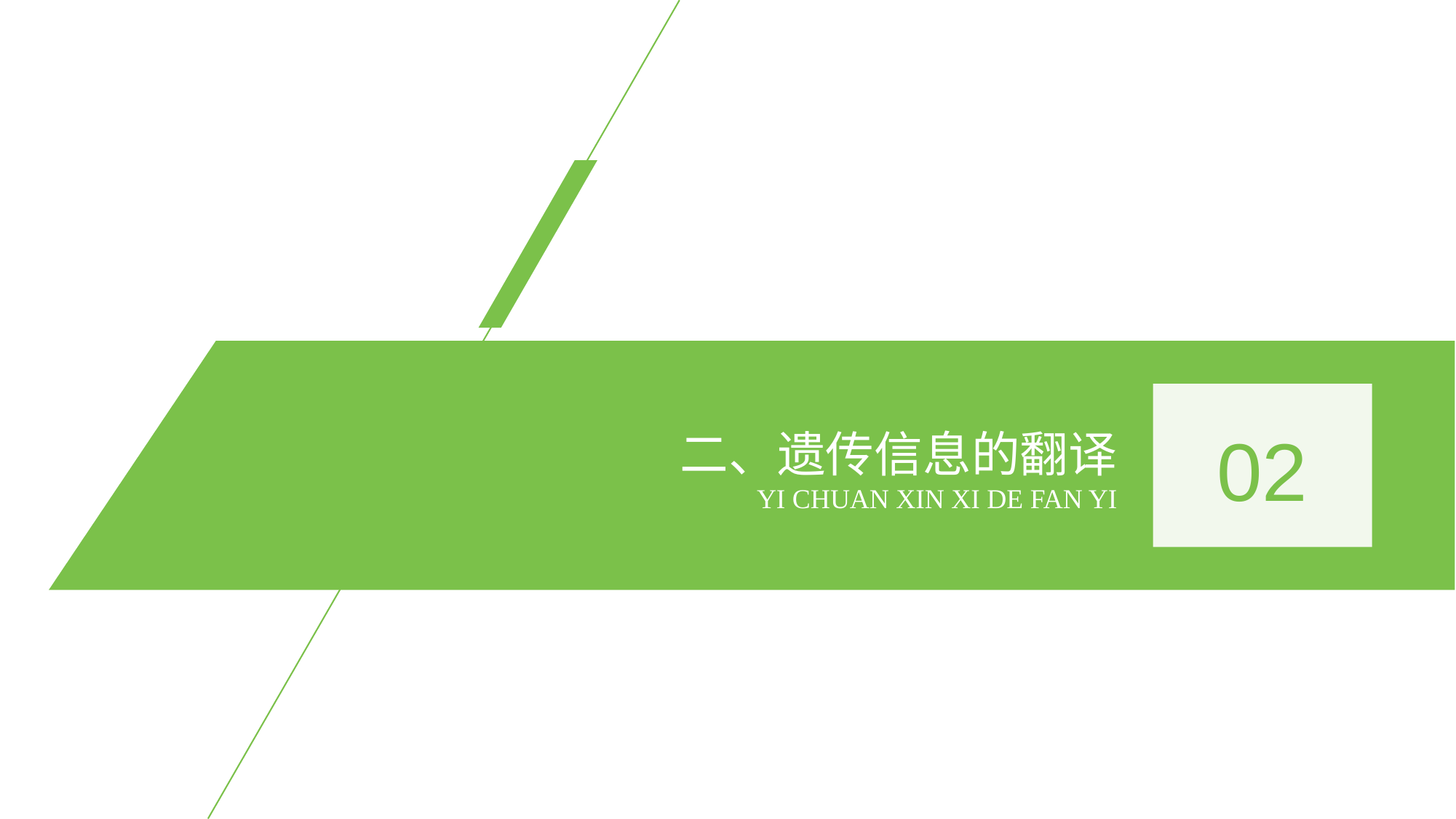

02
二、遗传信息的翻译
YI CHUAN XIN XI DE FAN YI